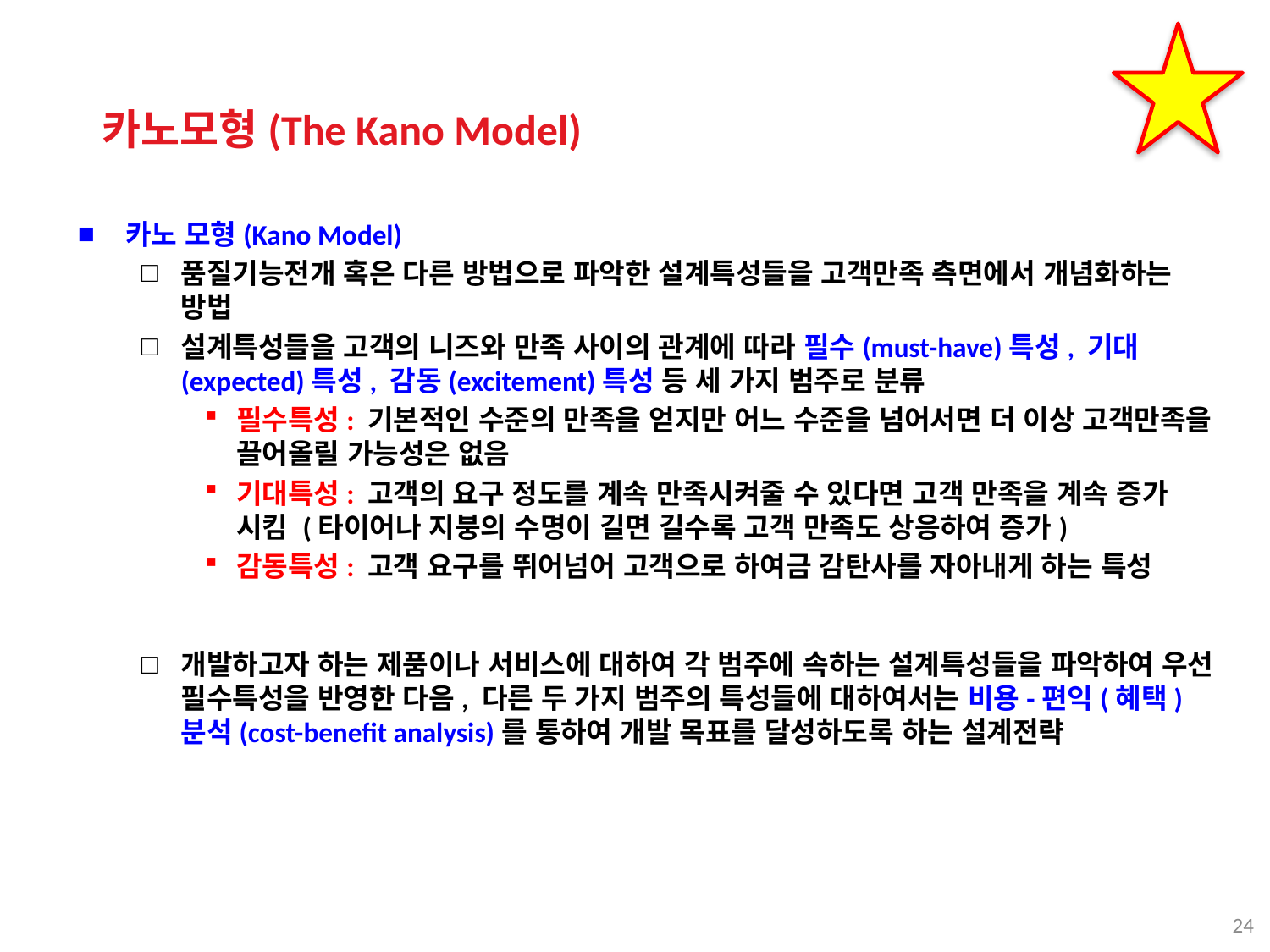

카노모형(The Kano Model)
카노 모형(Kano Model)
품질기능전개 혹은 다른 방법으로 파악한 설계특성들을 고객만족 측면에서 개념화하는 방법
설계특성들을 고객의 니즈와 만족 사이의 관계에 따라 필수(must-have)특성, 기대(expected)특성, 감동(excitement)특성 등 세 가지 범주로 분류
필수특성: 기본적인 수준의 만족을 얻지만 어느 수준을 넘어서면 더 이상 고객만족을 끌어올릴 가능성은 없음
기대특성: 고객의 요구 정도를 계속 만족시켜줄 수 있다면 고객 만족을 계속 증가 시킴 (타이어나 지붕의 수명이 길면 길수록 고객 만족도 상응하여 증가)
감동특성: 고객 요구를 뛰어넘어 고객으로 하여금 감탄사를 자아내게 하는 특성

개발하고자 하는 제품이나 서비스에 대하여 각 범주에 속하는 설계특성들을 파악하여 우선 필수특성을 반영한 다음, 다른 두 가지 범주의 특성들에 대하여서는 비용-편익(혜택)분석(cost-benefit analysis)를 통하여 개발 목표를 달성하도록 하는 설계전략

24